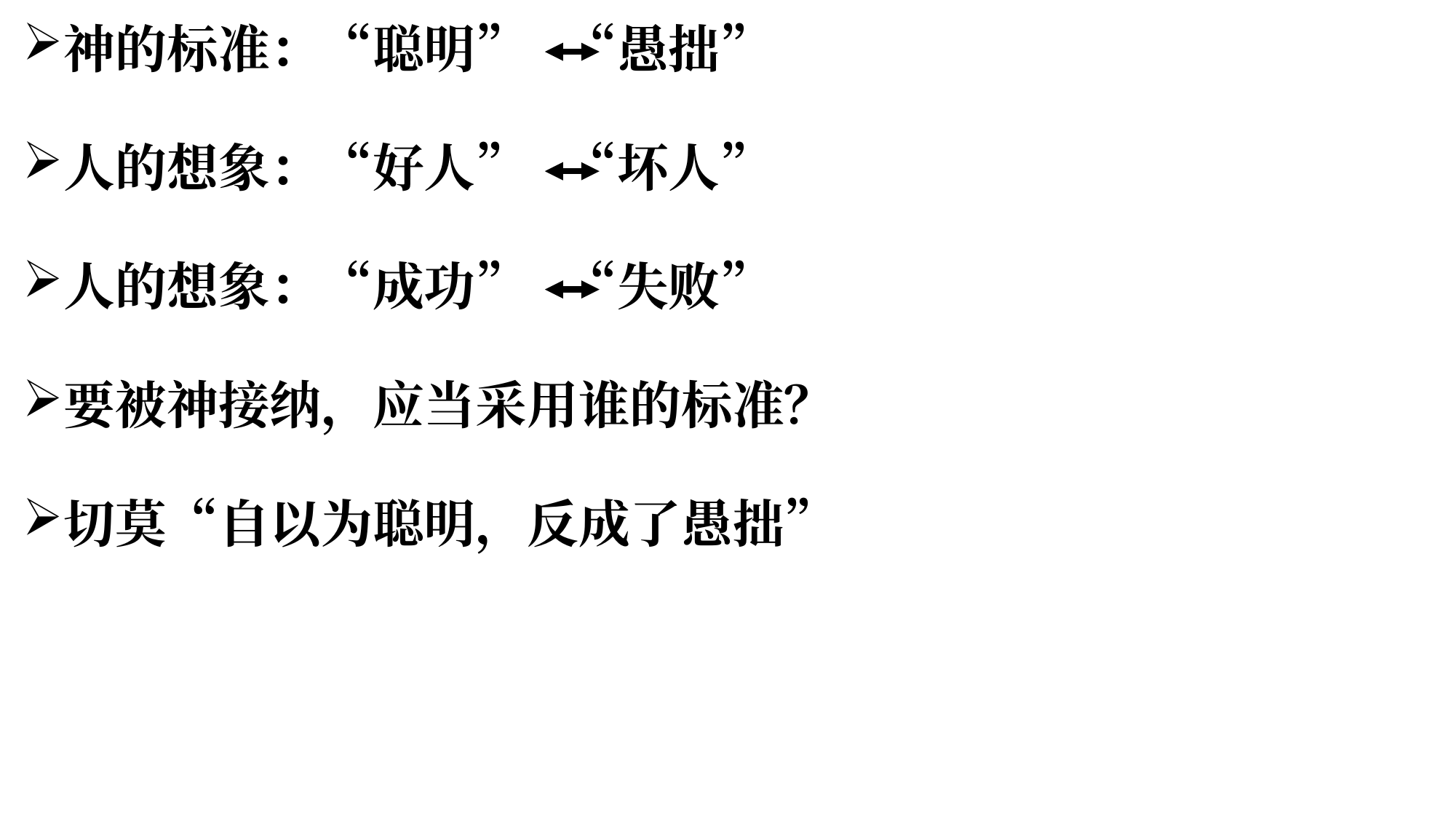

神的标准：“聪明”   “愚拙”

人的想象：“好人”   “坏人”

人的想象：“成功”   “失败”

要被神接纳，应当采用谁的标准？

切莫“自以为聪明，反成了愚拙”